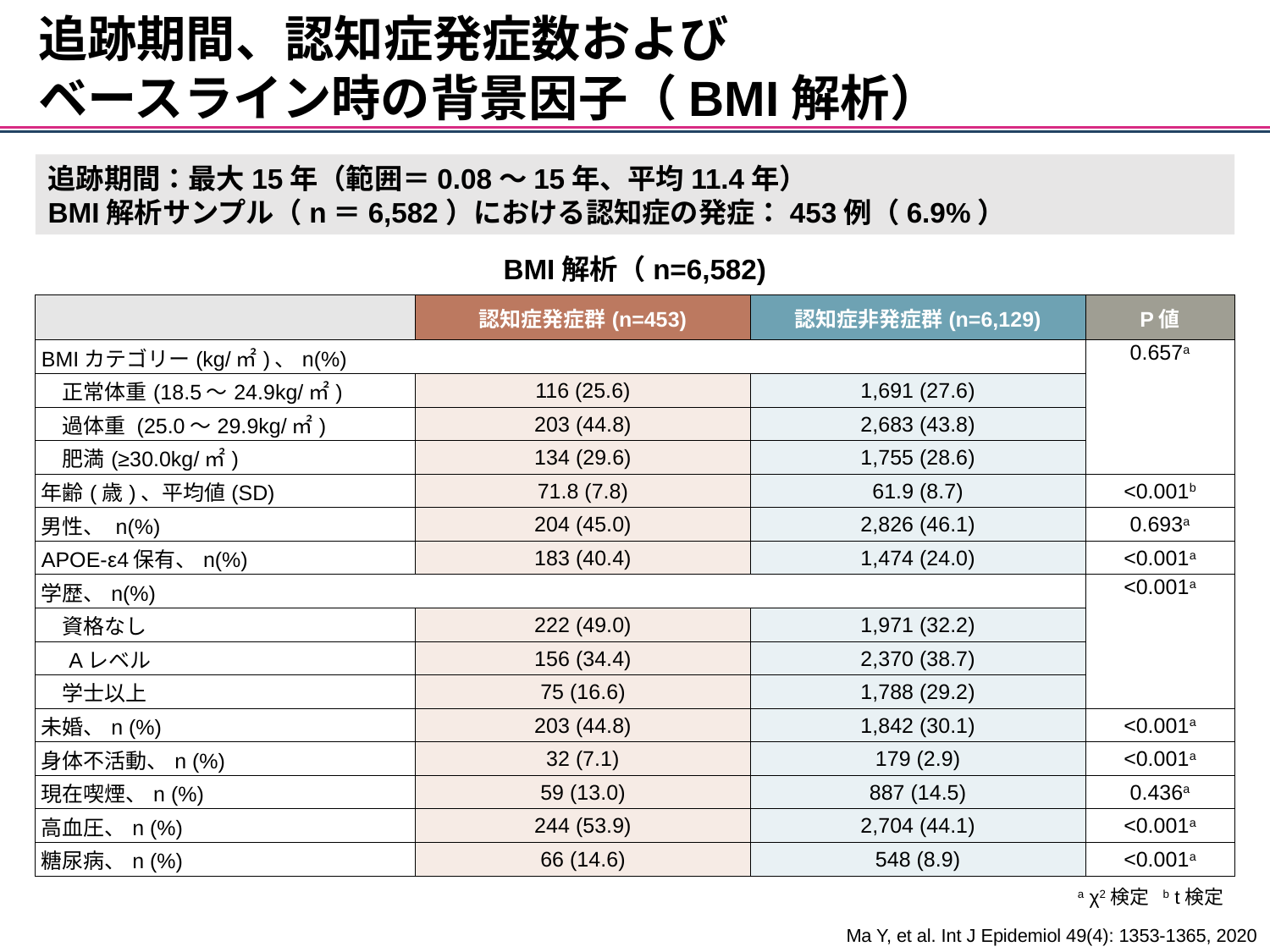

追跡期間、認知症発症数および
ベースライン時の背景因子（BMI解析）
追跡期間：最大15年（範囲＝0.08～15年、平均11.4年）
BMI解析サンプル（n＝6,582）における認知症の発症：453例（6.9%）
BMI解析（n=6,582)
|  | 認知症発症群(n=453) | 認知症非発症群(n=6,129) | P値 |
| --- | --- | --- | --- |
| BMIカテゴリー(kg/㎡)、n(%) |  |  | 0.657a |
| 正常体重(18.5～24.9kg/㎡) | 116 (25.6) | 1,691 (27.6) |  |
| 過体重 (25.0～29.9kg/㎡) | 203 (44.8) | 2,683 (43.8) |  |
| 肥満(≥30.0kg/㎡) | 134 (29.6) | 1,755 (28.6) |  |
| 年齢(歳)、平均値(SD) | 71.8 (7.8) | 61.9 (8.7) | <0.001b |
| 男性、 n(%) | 204 (45.0) | 2,826 (46.1) | 0.693a |
| APOE-ε4保有、n(%) | 183 (40.4) | 1,474 (24.0) | <0.001a |
| 学歴、n(%) |  |  | <0.001a |
| 資格なし | 222 (49.0) | 1,971 (32.2) |  |
| Aレベル | 156 (34.4) | 2,370 (38.7) |  |
| 学士以上 | 75 (16.6) | 1,788 (29.2) |  |
| 未婚、n (%) | 203 (44.8) | 1,842 (30.1) | <0.001a |
| 身体不活動、n (%) | 32 (7.1) | 179 (2.9) | <0.001a |
| 現在喫煙、n (%) | 59 (13.0) | 887 (14.5) | 0.436a |
| 高血圧、n (%) | 244 (53.9) | 2,704 (44.1) | <0.001a |
| 糖尿病、n (%) | 66 (14.6) | 548 (8.9) | <0.001a |
a χ2検定  b t検定
Ma Y, et al. Int J Epidemiol 49(4): 1353-1365, 2020